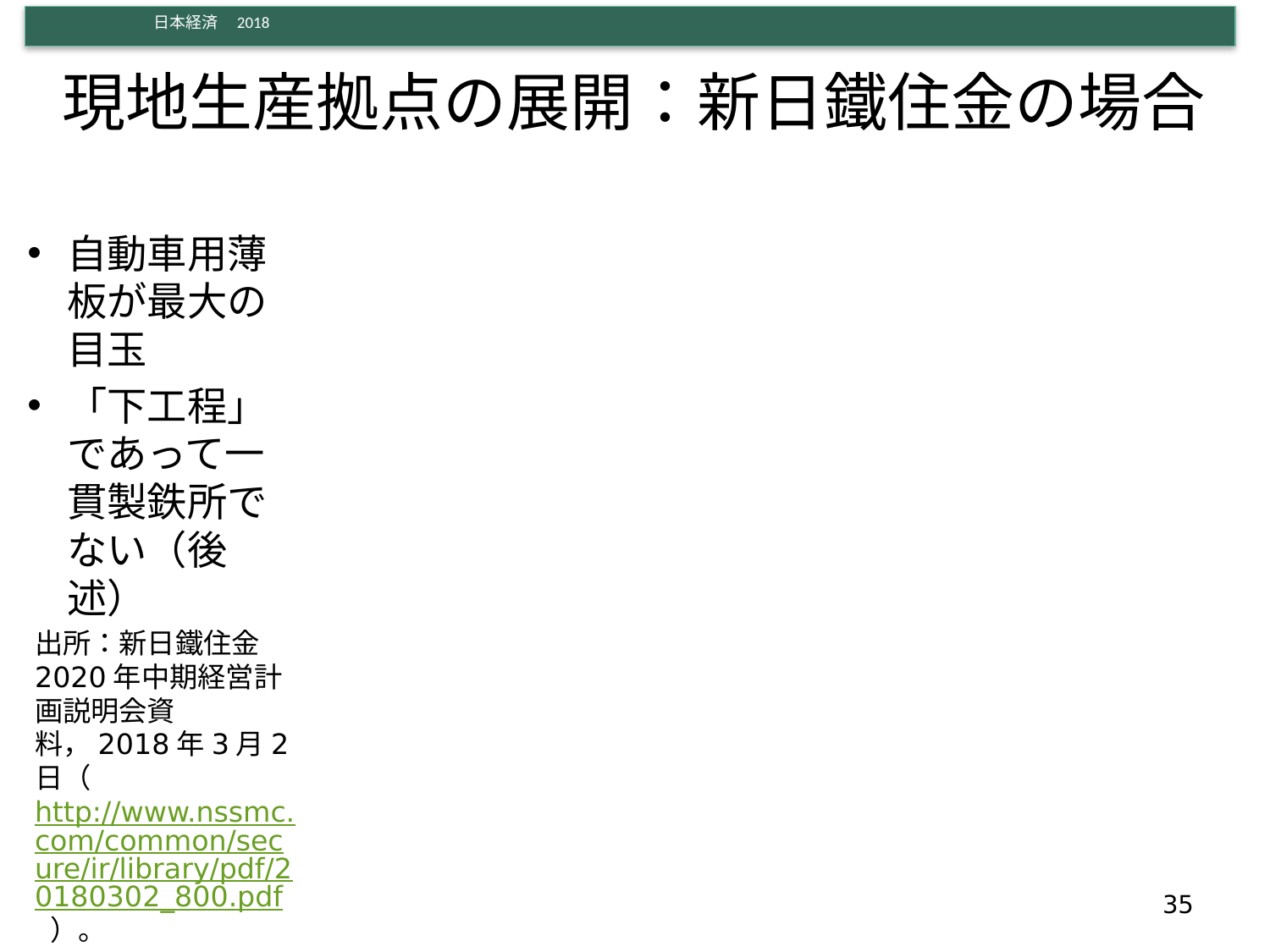

# 現地生産拠点の展開：新日鐵住金の場合
自動車用薄板が最大の目玉
「下工程」であって一貫製鉄所でない（後述）

出所：新日鐵住金2020年中期経営計画説明会資料，2018年3月2日（ http://www.nssmc.com/common/secure/ir/library/pdf/20180302_800.pdf ）。
35